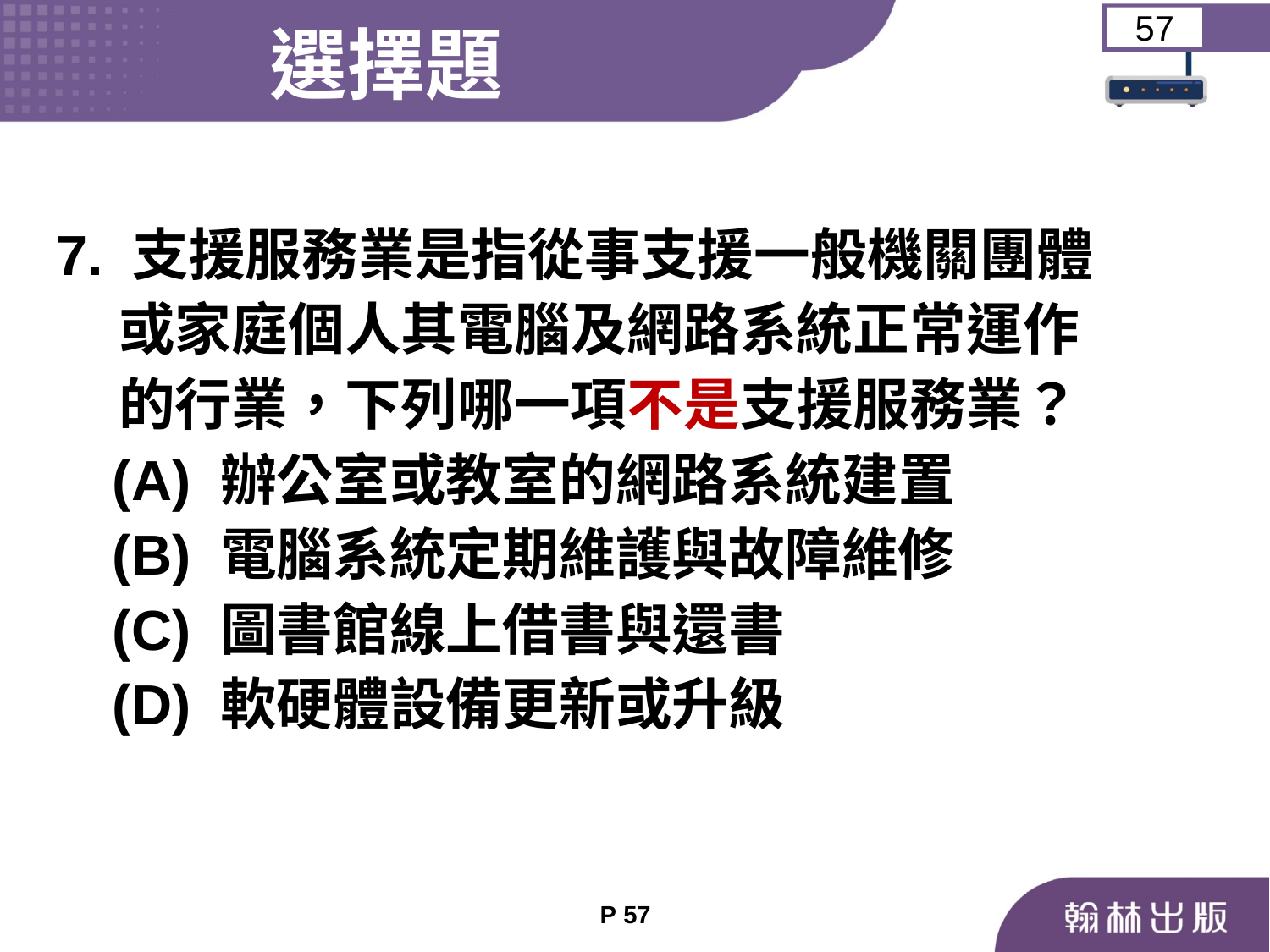

選擇題

57
 7. 支援服務業是指從事支援一般機關團體
     或家庭個人其電腦及網路系統正常運作
     的行業，下列哪一項不是支援服務業？
	   (A) 辦公室或教室的網路系統建置
	   (B) 電腦系統定期維護與故障維修
	   (C) 圖書館線上借書與還書
	   (D) 軟硬體設備更新或升級

P 57